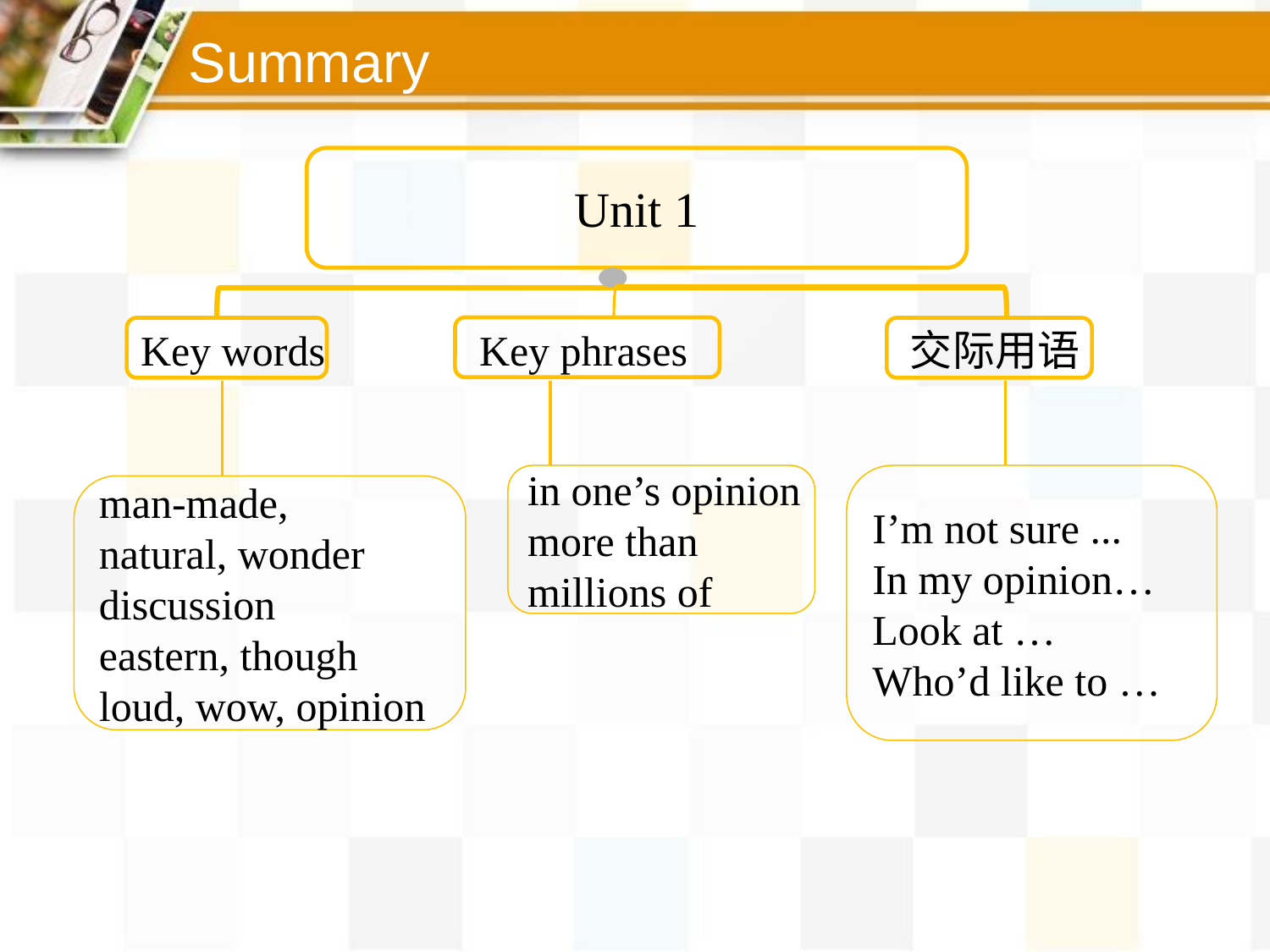

Summary

Unit 1

Key phrases
in one’s opinion
more than
millions of
Key words

交际用语
man-made,
natural, wonder
discussion
eastern, though
loud, wow, opinion
I’m not sure ...
In my opinion…
Look at …
Who’d like to …